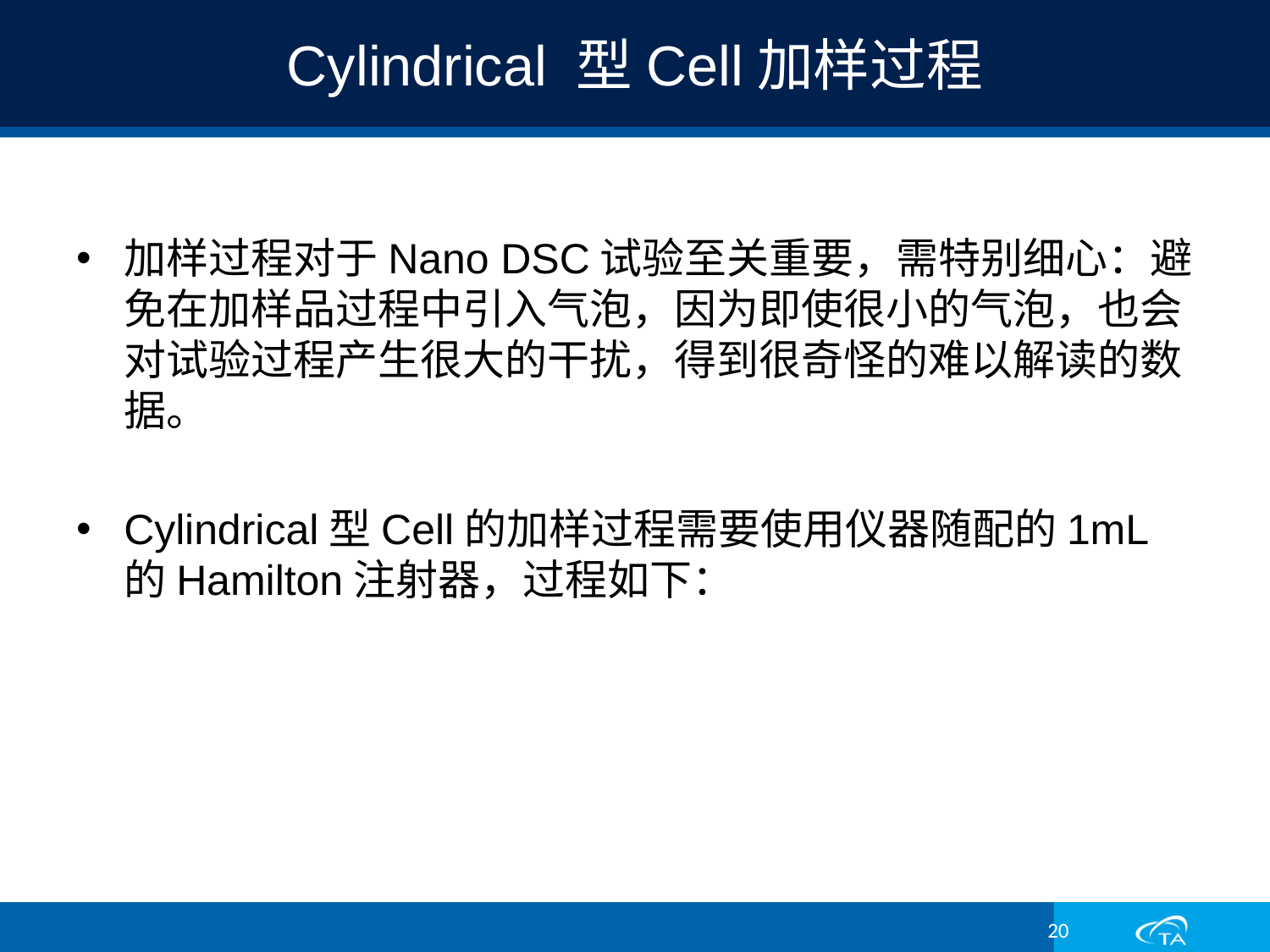

# Cylindrical 型Cell加样过程

加样过程对于Nano DSC试验至关重要，需特别细心：避免在加样品过程中引入气泡，因为即使很小的气泡，也会对试验过程产生很大的干扰，得到很奇怪的难以解读的数据。

Cylindrical型Cell的加样过程需要使用仪器随配的1mL的Hamilton注射器，过程如下：
20